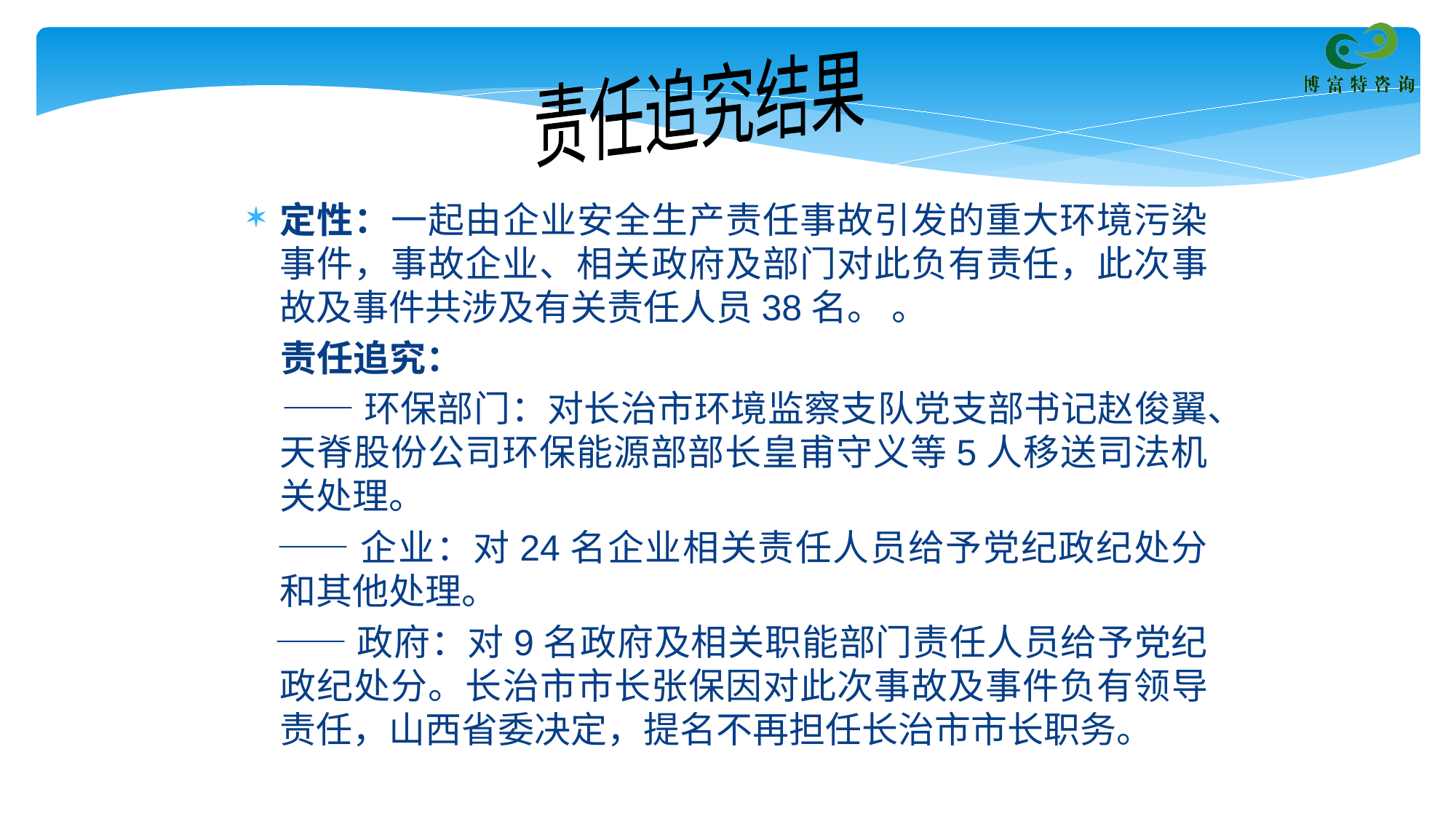

责任追究结果
定性：一起由企业安全生产责任事故引发的重大环境污染事件，事故企业、相关政府及部门对此负有责任，此次事故及事件共涉及有关责任人员38名。 。
   责任追究：
    ——环保部门：对长治市环境监察支队党支部书记赵俊翼、天脊股份公司环保能源部部长皇甫守义等5人移送司法机关处理。
   ——企业：对24名企业相关责任人员给予党纪政纪处分和其他处理。
   ——政府：对9名政府及相关职能部门责任人员给予党纪政纪处分。长治市市长张保因对此次事故及事件负有领导责任，山西省委决定，提名不再担任长治市市长职务。